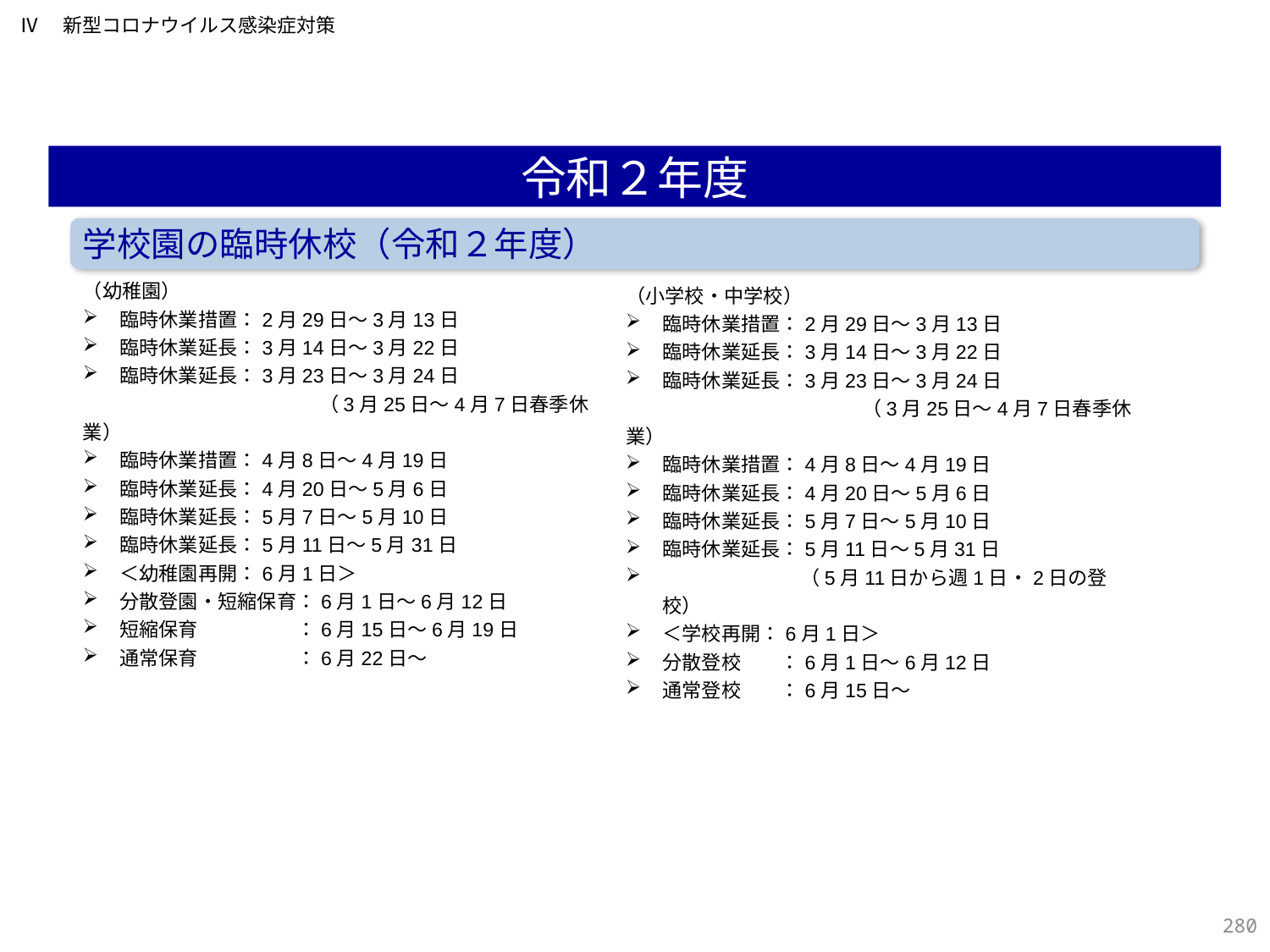

Ⅳ　新型コロナウイルス感染症対策
令和２年度
学校園の臨時休校（令和２年度）
（幼稚園）
臨時休業措置：2月29日～3月13日
臨時休業延長：3月14日～3月22日
臨時休業延長：3月23日～3月24日
　　　　　　　　　　　　（3月25日～4月7日春季休業）
臨時休業措置：4月8日～4月19日
臨時休業延長：4月20日～5月6日
臨時休業延長：5月7日～5月10日
臨時休業延長：5月11日～5月31日
＜幼稚園再開：6月1日＞
分散登園・短縮保育：6月1日～6月12日
短縮保育　　　　　：6月15日～6月19日
通常保育　　　　　：6月22日～
（小学校・中学校）
臨時休業措置：2月29日～3月13日
臨時休業延長：3月14日～3月22日
臨時休業延長：3月23日～3月24日
　　　　　　　　　　　　（3月25日～4月7日春季休業）
臨時休業措置：4月8日～4月19日
臨時休業延長：4月20日～5月6日
臨時休業延長：5月7日～5月10日
臨時休業延長：5月11日～5月31日
　　　　　　　（5月11日から週1日・2日の登校）
＜学校再開：6月1日＞
分散登校　　：6月1日～6月12日
通常登校　　：6月15日～
280